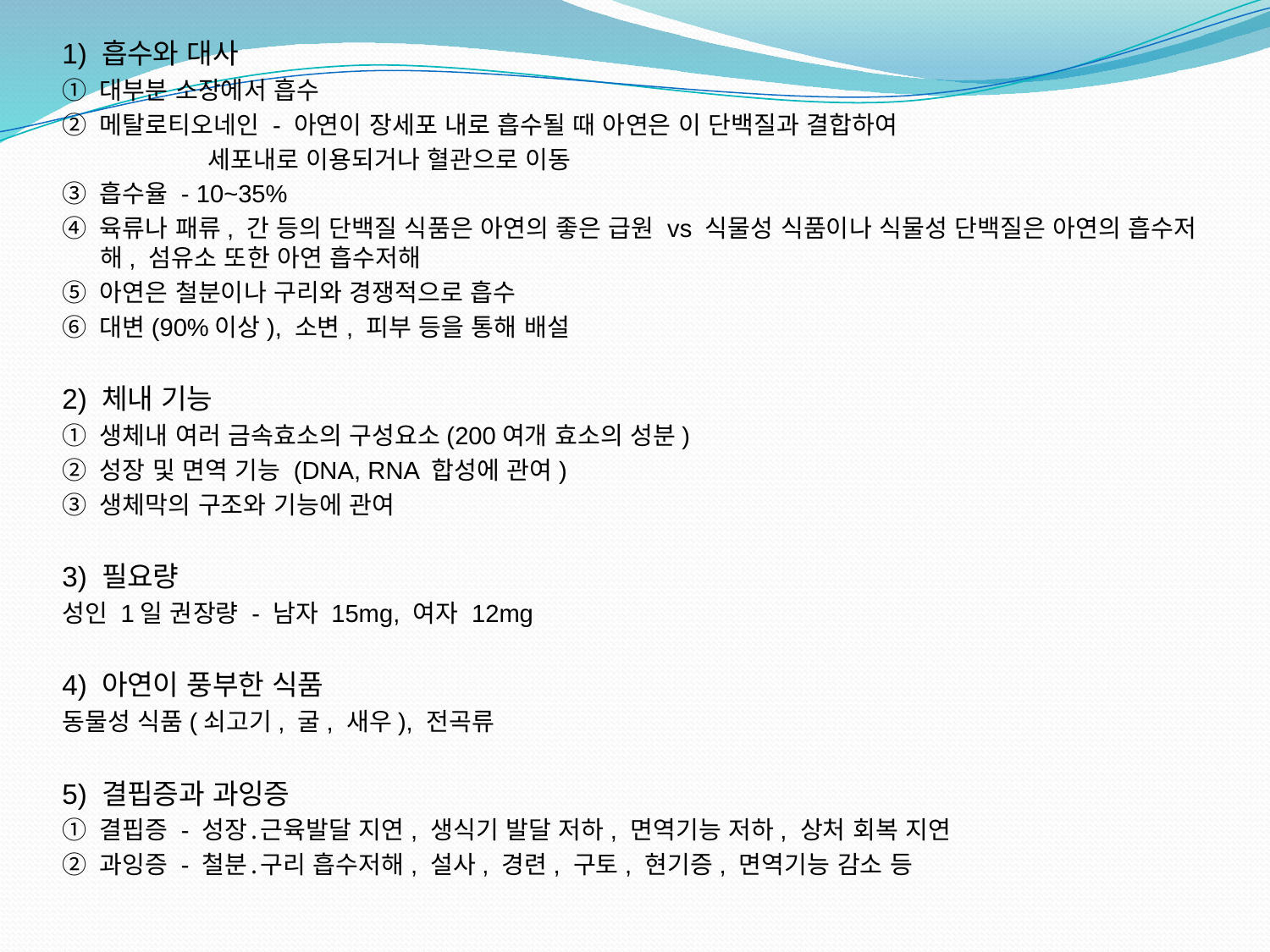

1) 흡수와 대사
① 대부분 소장에서 흡수
② 메탈로티오네인 - 아연이 장세포 내로 흡수될 때 아연은 이 단백질과 결합하여
                    세포내로 이용되거나 혈관으로 이동
③ 흡수율 - 10~35%
④ 육류나 패류, 간 등의 단백질 식품은 아연의 좋은 급원 vs 식물성 식품이나 식물성 단백질은 아연의 흡수저해, 섬유소 또한 아연 흡수저해
⑤ 아연은 철분이나 구리와 경쟁적으로 흡수
⑥ 대변(90%이상), 소변, 피부 등을 통해 배설

2) 체내 기능
① 생체내 여러 금속효소의 구성요소(200여개 효소의 성분)
② 성장 및 면역 기능 (DNA, RNA 합성에 관여)
③ 생체막의 구조와 기능에 관여

3) 필요량
성인 1일 권장량 - 남자 15mg, 여자 12mg

4) 아연이 풍부한 식품
동물성 식품(쇠고기, 굴, 새우), 전곡류

5) 결핍증과 과잉증
① 결핍증 - 성장․근육발달 지연, 생식기 발달 저하, 면역기능 저하, 상처 회복 지연
② 과잉증 - 철분․구리 흡수저해, 설사, 경련, 구토, 현기증, 면역기능 감소 등